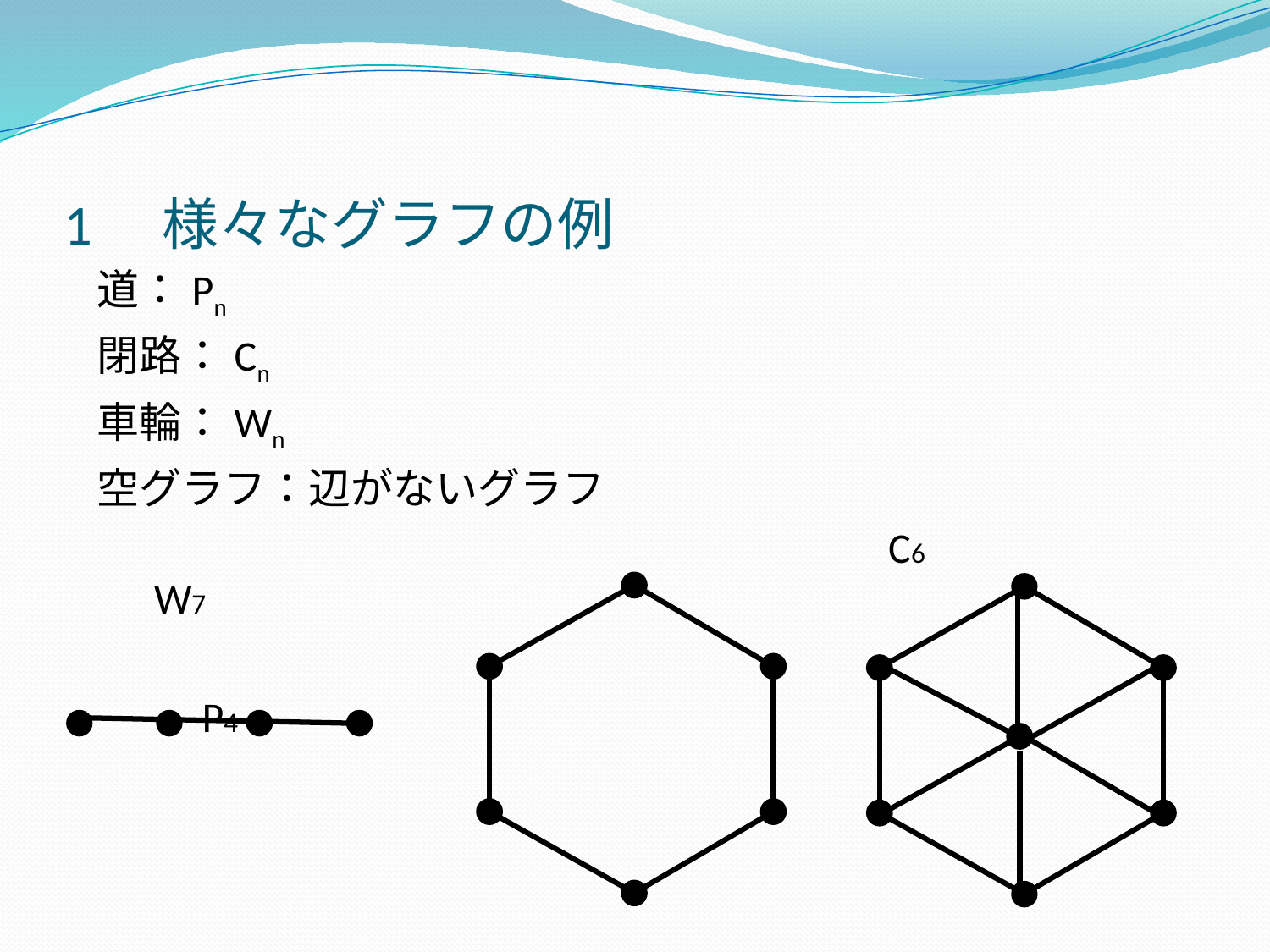

# 1　様々なグラフの例
道：Pn
閉路：Cn
車輪：Wn
空グラフ：辺がないグラフ
　　　　　　　　　　　　　　　　　　  C6                                     W7

           P4